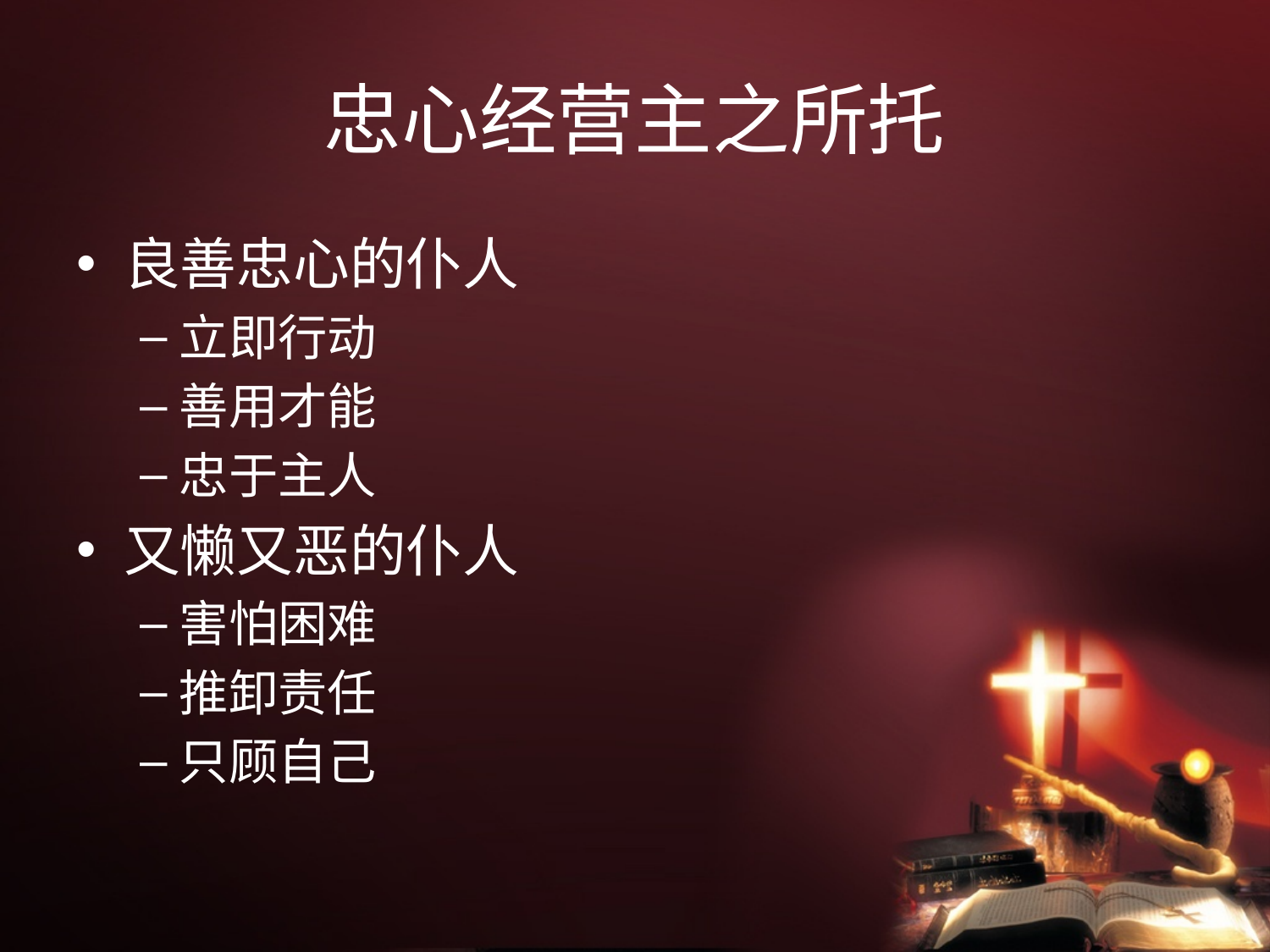

# 忠心经营主之所托
良善忠心的仆人
立即行动
善用才能
忠于主人
又懒又恶的仆人
害怕困难
推卸责任
只顾自己